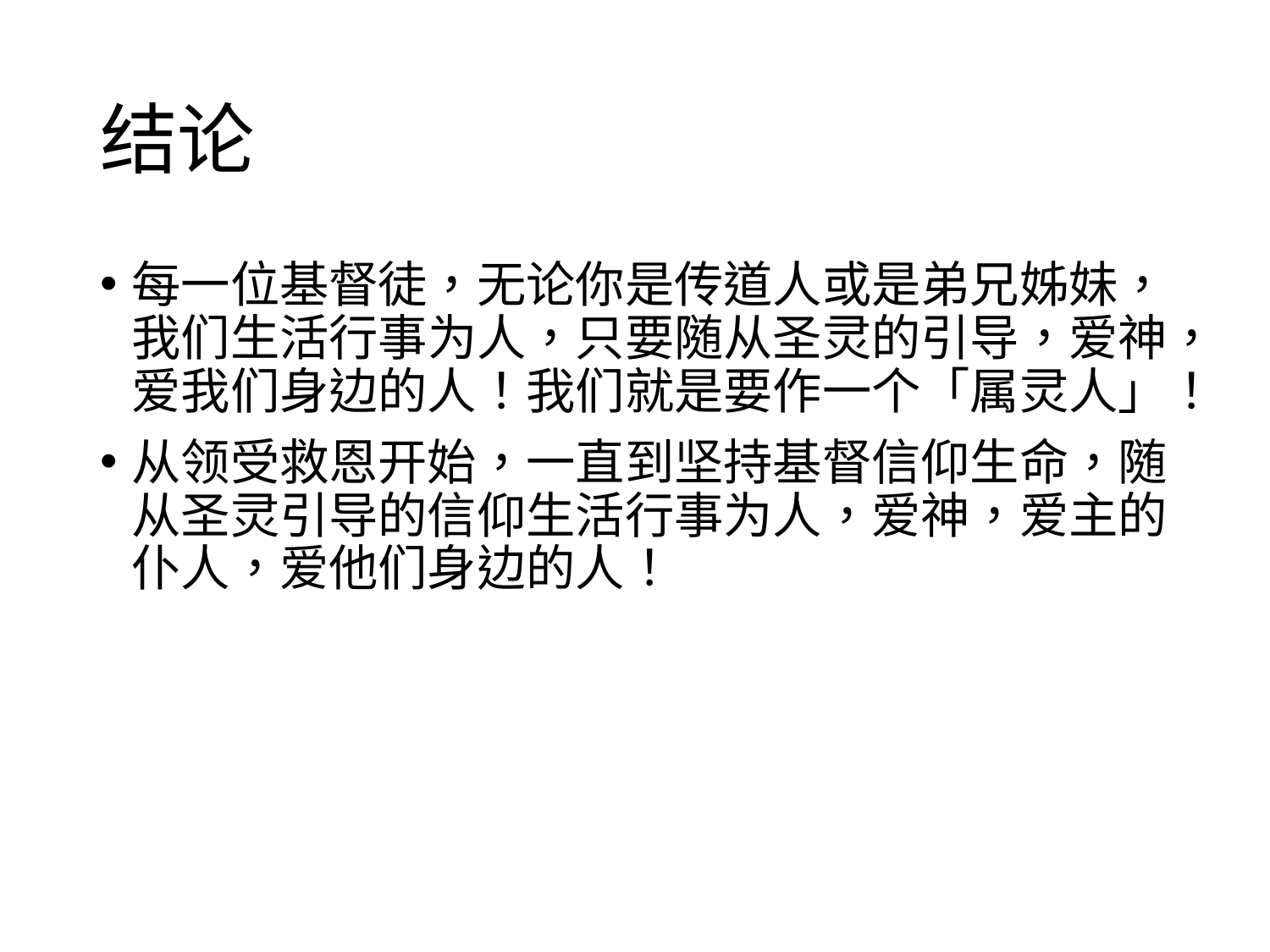

# 结论
每一位基督徒，无论你是传道人或是弟兄姊妹，我们生活行事为人，只要随从圣灵的引导，爱神，爱我们身边的人！我们就是要作一个「属灵人」！
从领受救恩开始，一直到坚持基督信仰生命，随从圣灵引导的信仰生活行事为人，爱神，爱主的仆人，爱他们身边的人！